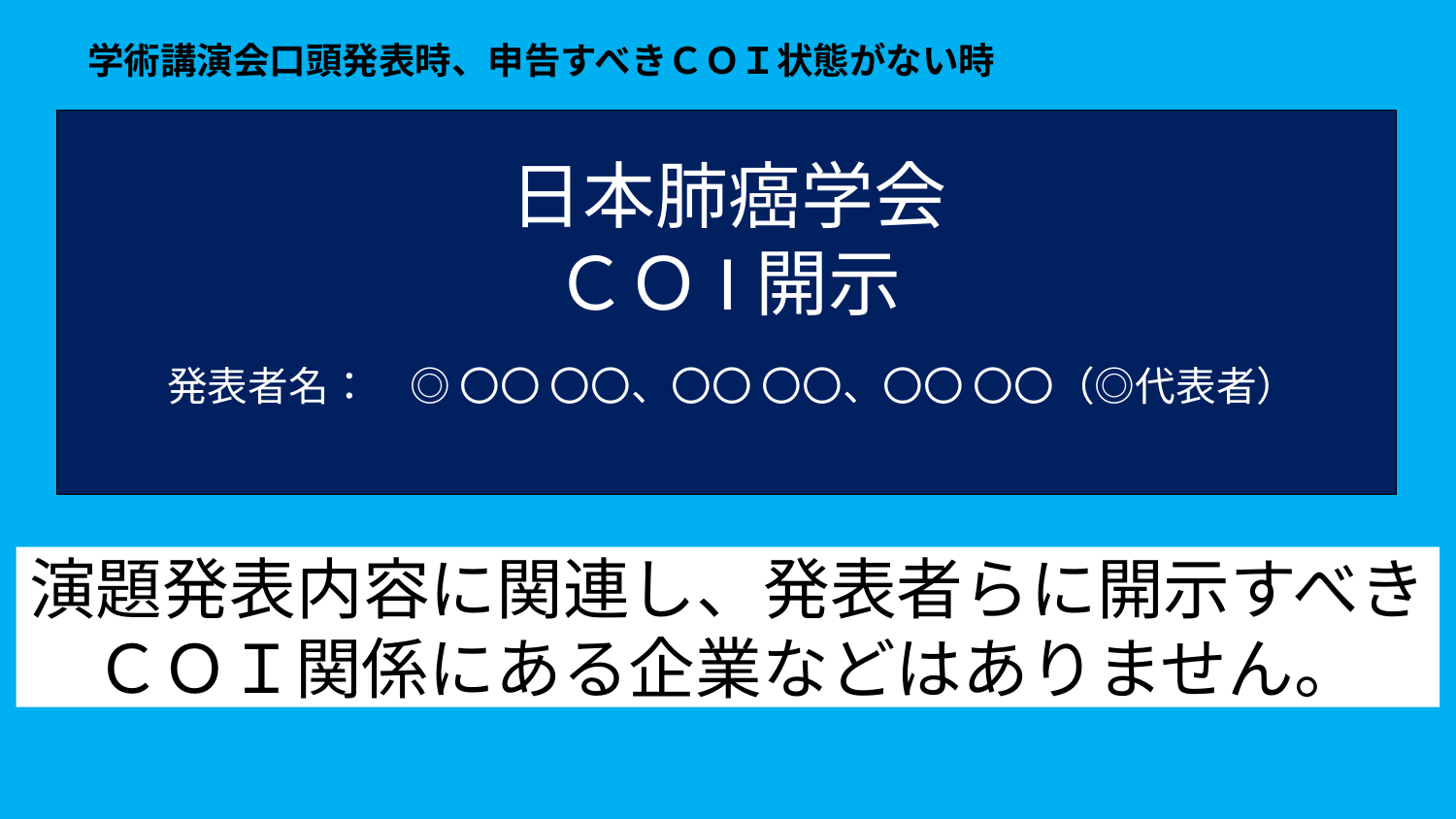

学術講演会口頭発表時、申告すべきＣＯＩ状態がない時

日本肺癌学会
ＣＯI開示

発表者名：　◎ 〇〇 〇〇、〇〇 〇〇、〇〇 〇〇（◎代表者）
演題発表内容に関連し、発表者らに開示すべき
ＣＯＩ関係にある企業などはありません。